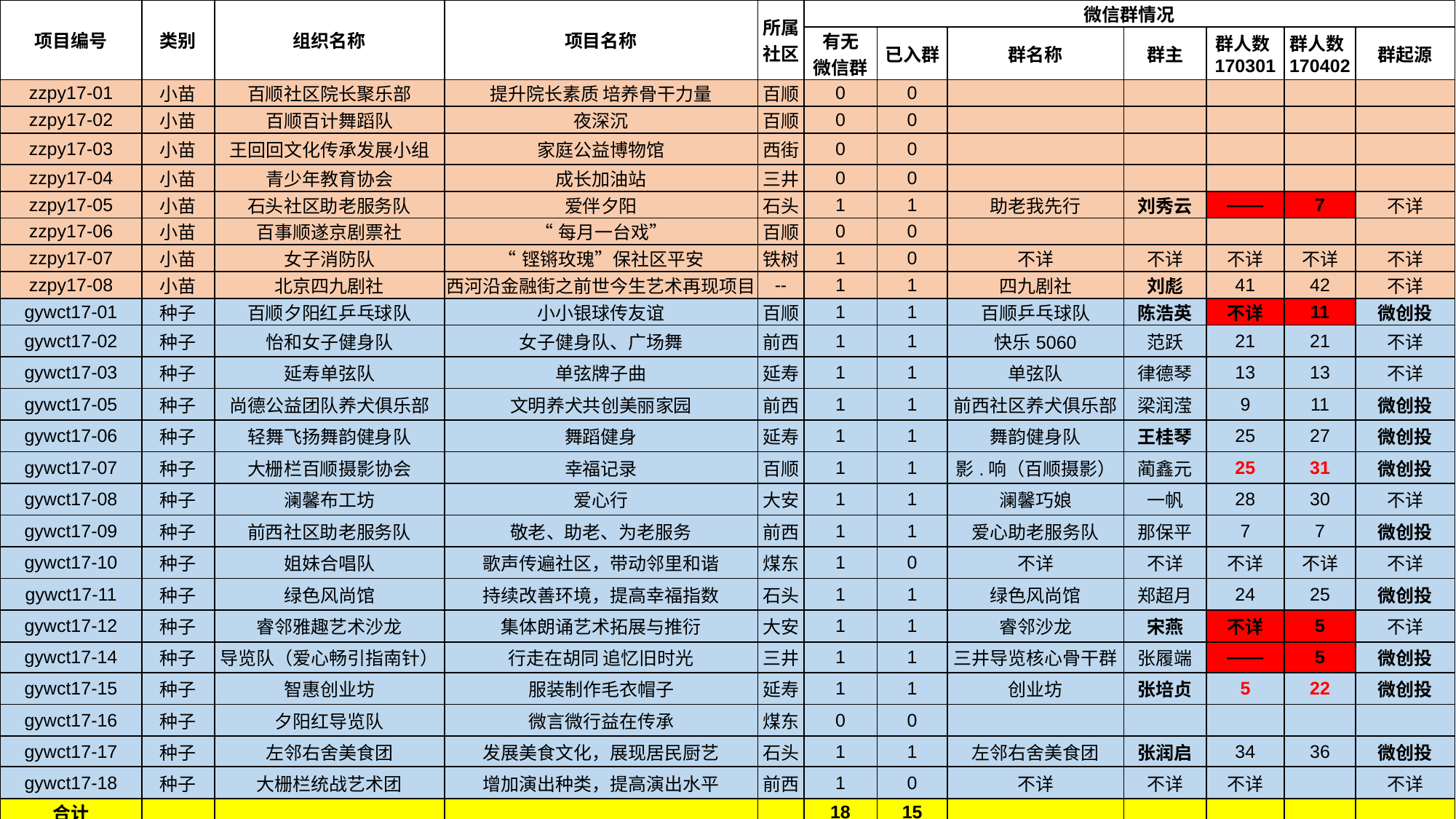

| 项目编号 | 类别 | 组织名称 | 项目名称 | 所属社区 | 微信群情况 |  |  |  |  |  |  |
| --- | --- | --- | --- | --- | --- | --- | --- | --- | --- | --- | --- |
|  |  |  |  |  | 有无 微信群 | 已入群 | 群名称 | 群主 | 群人数170301 | 群人数170402 | 群起源 |
| zzpy17-01 | 小苗 | 百顺社区院长聚乐部 | 提升院长素质 培养骨干力量 | 百顺 | 0 | 0 |  |  |  |  |  |
| zzpy17-02 | 小苗 | 百顺百计舞蹈队 | 夜深沉 | 百顺 | 0 | 0 |  |  |  |  |  |
| zzpy17-03 | 小苗 | 王回回文化传承发展小组 | 家庭公益博物馆 | 西街 | 0 | 0 |  |  |  |  |  |
| zzpy17-04 | 小苗 | 青少年教育协会 | 成长加油站 | 三井 | 0 | 0 |  |  |  |  |  |
| zzpy17-05 | 小苗 | 石头社区助老服务队 | 爱伴夕阳 | 石头 | 1 | 1 | 助老我先行 | 刘秀云 | —— | 7 | 不详 |
| zzpy17-06 | 小苗 | 百事顺遂京剧票社 | “每月一台戏” | 百顺 | 0 | 0 |  |  |  |  |  |
| zzpy17-07 | 小苗 | 女子消防队 | “铿锵玫瑰”保社区平安 | 铁树 | 1 | 0 | 不详 | 不详 | 不详 | 不详 | 不详 |
| zzpy17-08 | 小苗 | 北京四九剧社 | 西河沿金融街之前世今生艺术再现项目 | -- | 1 | 1 | 四九剧社 | 刘彪 | 41 | 42 | 不详 |
| gywct17-01 | 种子 | 百顺夕阳红乒乓球队 | 小小银球传友谊 | 百顺 | 1 | 1 | 百顺乒乓球队 | 陈浩英 | 不详 | 11 | 微创投 |
| gywct17-02 | 种子 | 怡和女子健身队 | 女子健身队、广场舞 | 前西 | 1 | 1 | 快乐5060 | 范跃 | 21 | 21 | 不详 |
| gywct17-03 | 种子 | 延寿单弦队 | 单弦牌子曲 | 延寿 | 1 | 1 | 单弦队 | 律德琴 | 13 | 13 | 不详 |
| gywct17-05 | 种子 | 尚德公益团队养犬俱乐部 | 文明养犬共创美丽家园 | 前西 | 1 | 1 | 前西社区养犬俱乐部 | 梁润滢 | 9 | 11 | 微创投 |
| gywct17-06 | 种子 | 轻舞飞扬舞韵健身队 | 舞蹈健身 | 延寿 | 1 | 1 | 舞韵健身队 | 王桂琴 | 25 | 27 | 微创投 |
| gywct17-07 | 种子 | 大栅栏百顺摄影协会 | 幸福记录 | 百顺 | 1 | 1 | 影.响（百顺摄影） | 蔺鑫元 | 25 | 31 | 微创投 |
| gywct17-08 | 种子 | 澜馨布工坊 | 爱心行 | 大安 | 1 | 1 | 澜馨巧娘 | 一帆 | 28 | 30 | 不详 |
| gywct17-09 | 种子 | 前西社区助老服务队 | 敬老、助老、为老服务 | 前西 | 1 | 1 | 爱心助老服务队 | 那保平 | 7 | 7 | 微创投 |
| gywct17-10 | 种子 | 姐妹合唱队 | 歌声传遍社区，带动邻里和谐 | 煤东 | 1 | 0 | 不详 | 不详 | 不详 | 不详 | 不详 |
| gywct17-11 | 种子 | 绿色风尚馆 | 持续改善环境，提高幸福指数 | 石头 | 1 | 1 | 绿色风尚馆 | 郑超月 | 24 | 25 | 微创投 |
| gywct17-12 | 种子 | 睿邻雅趣艺术沙龙 | 集体朗诵艺术拓展与推衍 | 大安 | 1 | 1 | 睿邻沙龙 | 宋燕 | 不详 | 5 | 不详 |
| gywct17-14 | 种子 | 导览队（爱心畅引指南针） | 行走在胡同 追忆旧时光 | 三井 | 1 | 1 | 三井导览核心骨干群 | 张履端 | —— | 5 | 微创投 |
| gywct17-15 | 种子 | 智惠创业坊 | 服装制作毛衣帽子 | 延寿 | 1 | 1 | 创业坊 | 张培贞 | 5 | 22 | 微创投 |
| gywct17-16 | 种子 | 夕阳红导览队 | 微言微行益在传承 | 煤东 | 0 | 0 |  |  |  |  |  |
| gywct17-17 | 种子 | 左邻右舍美食团 | 发展美食文化，展现居民厨艺 | 石头 | 1 | 1 | 左邻右舍美食团 | 张润启 | 34 | 36 | 微创投 |
| gywct17-18 | 种子 | 大栅栏统战艺术团 | 增加演出种类，提高演出水平 | 前西 | 1 | 0 | 不详 | 不详 | 不详 |  | 不详 |
| 合计 |  |  |  |  | 18 | 15 |  |  |  |  |  |